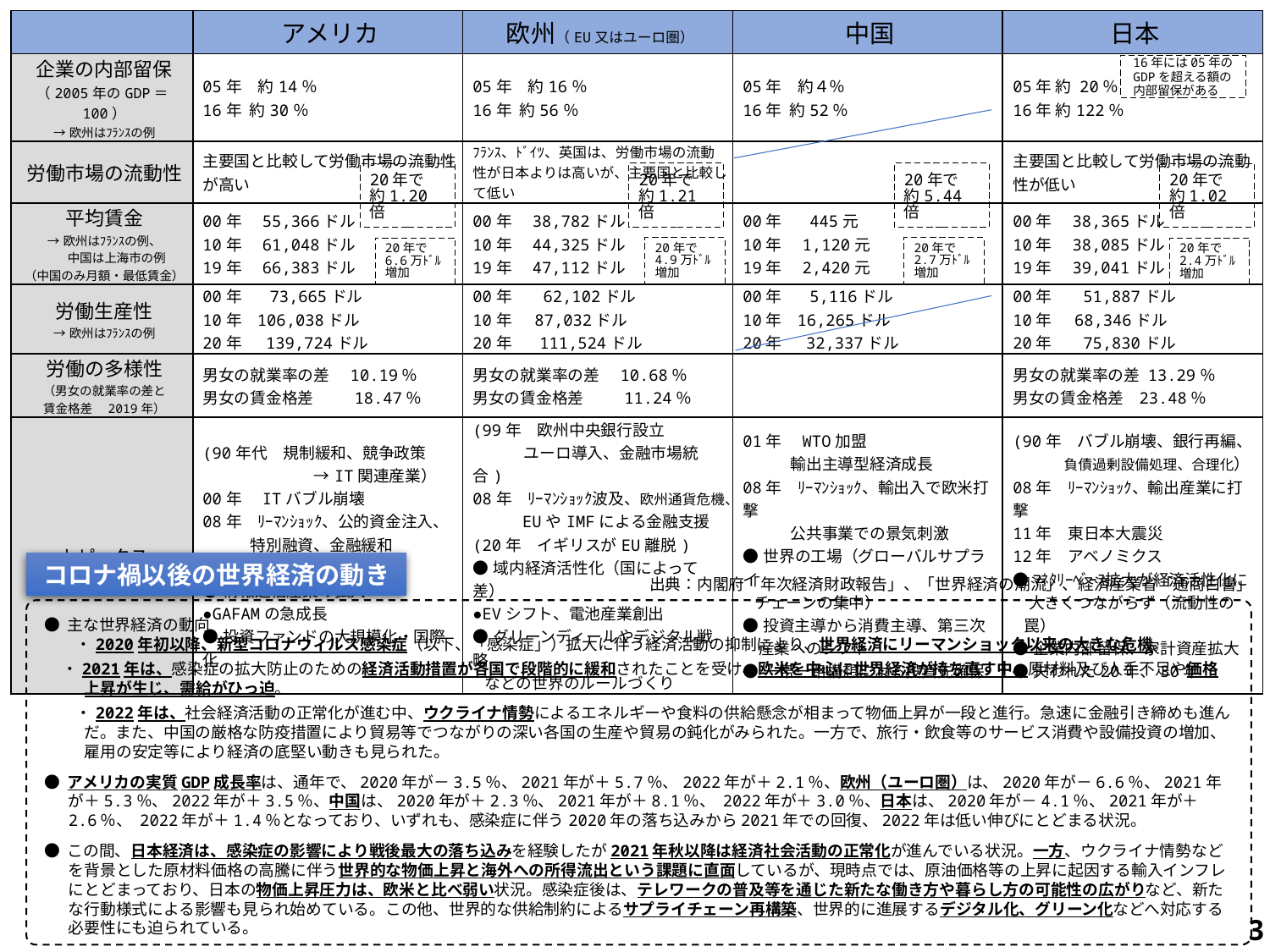

|  | アメリカ | 欧州（EU又はユーロ圏） | 中国 | 日本 |
| --- | --- | --- | --- | --- |
| 企業の内部留保 （2005年のGDP＝100） →欧州はﾌﾗﾝｽの例 | 05年　約14％　 16年 約30％ | 05年　約16％　 16年 約56％ | 05年　約４％ 16年 約52％ | 05年 約 20％ 16年 約122％ |
| 労働市場の流動性 | 主要国と比較して労働市場の流動性が高い | ﾌﾗﾝｽ、ﾄﾞｲﾂ、英国は、労働市場の流動性が日本よりは高いが、主要国と比較して低い |  | 主要国と比較して労働市場の流動性が低い |
| 平均賃金 →欧州はﾌﾗﾝｽの例、 　　中国は上海市の例 （中国のみ月額・最低賃金） | 00年　55,366ドル 10年　61,048ドル 19年　66,383ドル | 00年　38,782ドル 10年　44,325ドル 19年　47,112ドル | 00年　 445元 10年　1,120元 19年　2,420元 | 00年　38,365ドル 10年　38,085ドル 19年　39,041ドル |
| 労働生産性 →欧州はﾌﾗﾝｽの例 | 00年　 73,665ドル 10年 106,038ドル 20年　 139,724ドル | 00年　 62,102ドル 10年 87,032ドル 20年 　 111,524ドル | 00年　 5,116ドル 10年 16,265ドル 20年　 32,337ドル | 00年　 51,887ドル 10年 68,346ドル 20年　 75,830ドル |
| 労働の多様性 （男女の就業率の差と 賃金格差　2019年） | 男女の就業率の差　10.19％ 男女の賃金格差　　　18.47％ | 男女の就業率の差　10.68％ 男女の賃金格差　　　11.24％ |  | 男女の就業率の差 13.29％ 男女の賃金格差 23.48％ |
| トピックス | (90年代　規制緩和、競争政策 　　　　　　　→IT関連産業） 00年　ITバブル崩壊 08年　ﾘｰﾏﾝｼｮｯｸ、公的資金注入、 　　　特別融資、金融緩和 ●金融サービス等拡大 ●情報通信産業の拡大 ●GAFAMの急成長 ●投資ファンドの大規模化・国際化 | (99年　欧州中央銀行設立 　　　 ユーロ導入、金融市場統合) 08年　ﾘｰﾏﾝｼｮｯｸ波及、欧州通貨危機、 　　　 EUやIMFによる金融支援 (20年　イギリスがEU離脱) ●域内経済活性化（国によって差） ●EVシフト、電池産業創出 ●グリーンディールやデジタル戦略 などの世界のルールづくり | 01年　WTO加盟　 　　　輸出主導型経済成長 08年　ﾘｰﾏﾝｼｮｯｸ、輸出入で欧米打撃 　　　公共事業での景気刺激 ●世界の工場（グローバルサプライ　 チェーンの集中） ●投資主導から消費主導、第三次 　産業へのシフト ●一帯一路構想による投資先確保 | (90年　バブル崩壊、銀行再編、 　　　 負債過剰設備処理、合理化） 08年　ﾘｰﾏﾝｼｮｯｸ、輸出産業に打撃 11年　東日本大震災 12年　アベノミクス ●ﾏﾈﾀﾘｰﾍﾞｰｽ拡大が経済活性化に 　大きくつながらず（流動性の 罠） ●企業内部留保、家計資産拡大 ●失われた20年、30年 |
16年には05年の
GDPを超える額の
内部留保がある
20年で
約1.21倍
20年で
約5.44倍
20年で
約1.20倍
20年で
約1.02倍
20年で
4.9万ﾄﾞﾙ
増加
20年で
2.7万ﾄﾞﾙ
増加
20年で
6.6万ﾄﾞﾙ
増加
20年で
2.4万ﾄﾞﾙ
増加
コロナ禍以後の世界経済の動き
出典：内閣府「年次経済財政報告」、「世界経済の潮流」、経済産業省「通商白書」
● 主な世界経済の動向
　　・2020年初以降、新型コロナウィルス感染症（以下、「感染症」）拡大に伴う経済活動の抑制により、世界経済にリーマンショック以来の大きな危機。
    ・2021年は、感染症の拡大防止のための経済活動措置が各国で段階的に緩和されたことを受け、欧米を中心に世界経済が持ち直す中、原材料及び人手不足や価格
 上昇が生じ、需給がひっ迫。
　　・2022年は、社会経済活動の正常化が進む中、ウクライナ情勢によるエネルギーや食料の供給懸念が相まって物価上昇が一段と進行。急速に金融引き締めも進ん
 だ。また、中国の厳格な防疫措置により貿易等でつながりの深い各国の生産や貿易の鈍化がみられた。一方で、旅行・飲食等のサービス消費や設備投資の増加、
 雇用の安定等により経済の底堅い動きも見られた。
● アメリカの実質GDP成長率は、通年で、2020年が－3.5％、2021年が＋5.7％、2022年が＋2.1％、欧州（ユーロ圏）は、2020年が－6.6％、2021年が＋5.3％、2022年が＋3.5％、中国は、2020年が＋2.3％、2021年が＋8.1％、 2022年が＋3.0％、日本は、2020年が－4.1％、2021年が＋2.6％、 2022年が＋1.4％となっており、いずれも、感染症に伴う2020年の落ち込みから2021年での回復、2022年は低い伸びにとどまる状況。
● この間、日本経済は、感染症の影響により戦後最大の落ち込みを経験したが2021年秋以降は経済社会活動の正常化が進んでいる状況。一方、ウクライナ情勢などを背景とした原材料価格の高騰に伴う世界的な物価上昇と海外への所得流出という課題に直面しているが、現時点では、原油価格等の上昇に起因する輸入インフレにとどまっており、日本の物価上昇圧力は、欧米と比べ弱い状況。感染症後は、テレワークの普及等を通じた新たな働き方や暮らし方の可能性の広がりなど、新たな行動様式による影響も見られ始めている。この他、世界的な供給制約によるサプライチェーン再構築、世界的に進展するデジタル化、グリーン化などへ対応する必要性にも迫られている。
3